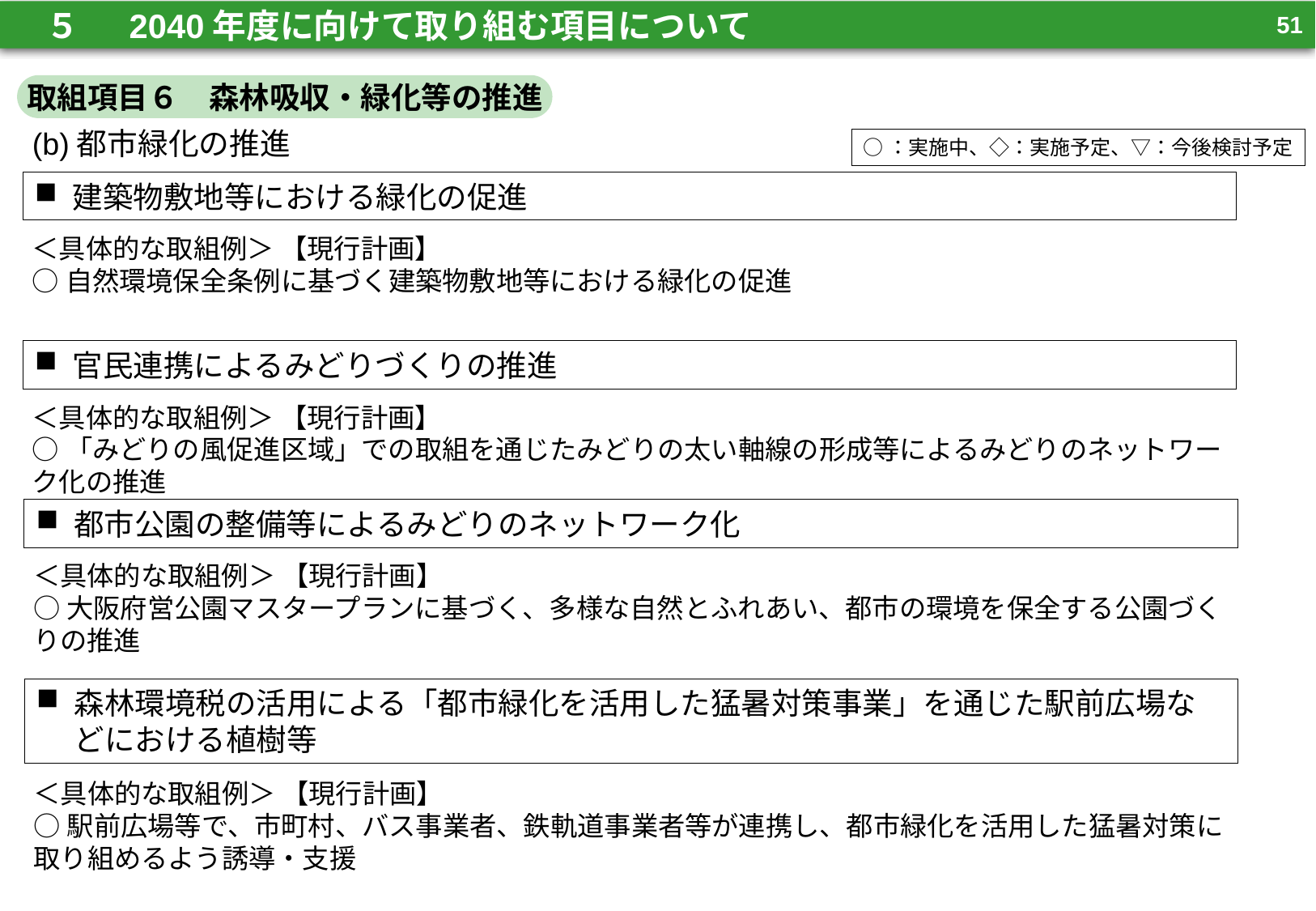

51
　５　 2040年度に向けて取り組む項目について
51
取組項目６　森林吸収・緑化等の推進
(b)都市緑化の推進
○：実施中、◇：実施予定、▽：今後検討予定
建築物敷地等における緑化の促進
＜具体的な取組例＞ 【現行計画】
○自然環境保全条例に基づく建築物敷地等における緑化の促進
官民連携によるみどりづくりの推進
＜具体的な取組例＞ 【現行計画】
○「みどりの風促進区域」での取組を通じたみどりの太い軸線の形成等によるみどりのネットワーク化の推進
都市公園の整備等によるみどりのネットワーク化
＜具体的な取組例＞ 【現行計画】
○大阪府営公園マスタープランに基づく、多様な自然とふれあい、都市の環境を保全する公園づくりの推進
森林環境税の活用による「都市緑化を活用した猛暑対策事業」を通じた駅前広場などにおける植樹等
＜具体的な取組例＞ 【現行計画】
○駅前広場等で、市町村、バス事業者、鉄軌道事業者等が連携し、都市緑化を活用した猛暑対策に取り組めるよう誘導・支援